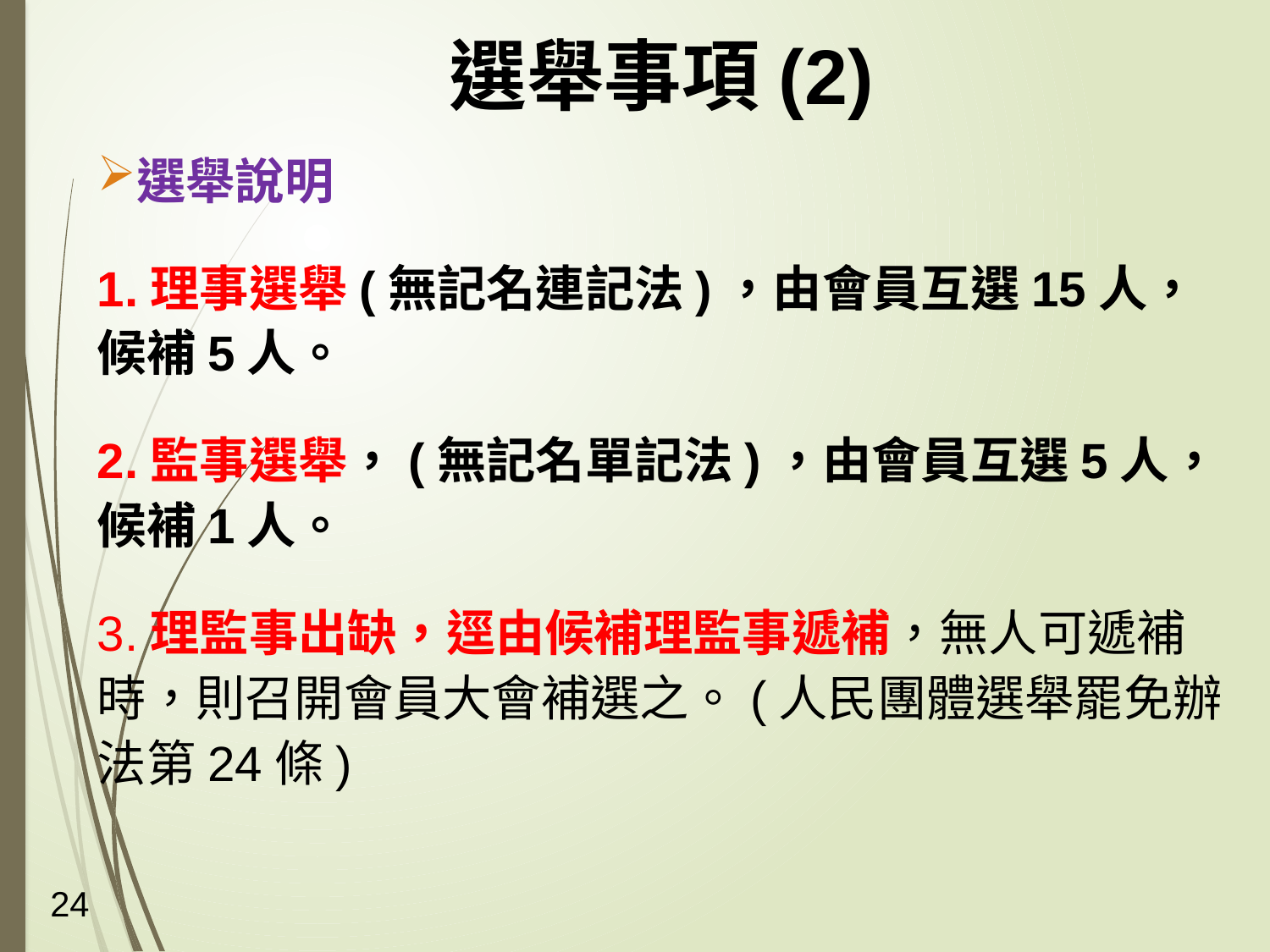

# 選舉事項(2)
選舉說明
1.理事選舉(無記名連記法)，由會員互選15人，候補5人。
2.監事選舉，(無記名單記法)，由會員互選5人，候補1人。
3.理監事出缺，逕由候補理監事遞補，無人可遞補時，則召開會員大會補選之。(人民團體選舉罷免辦法第24條)

24